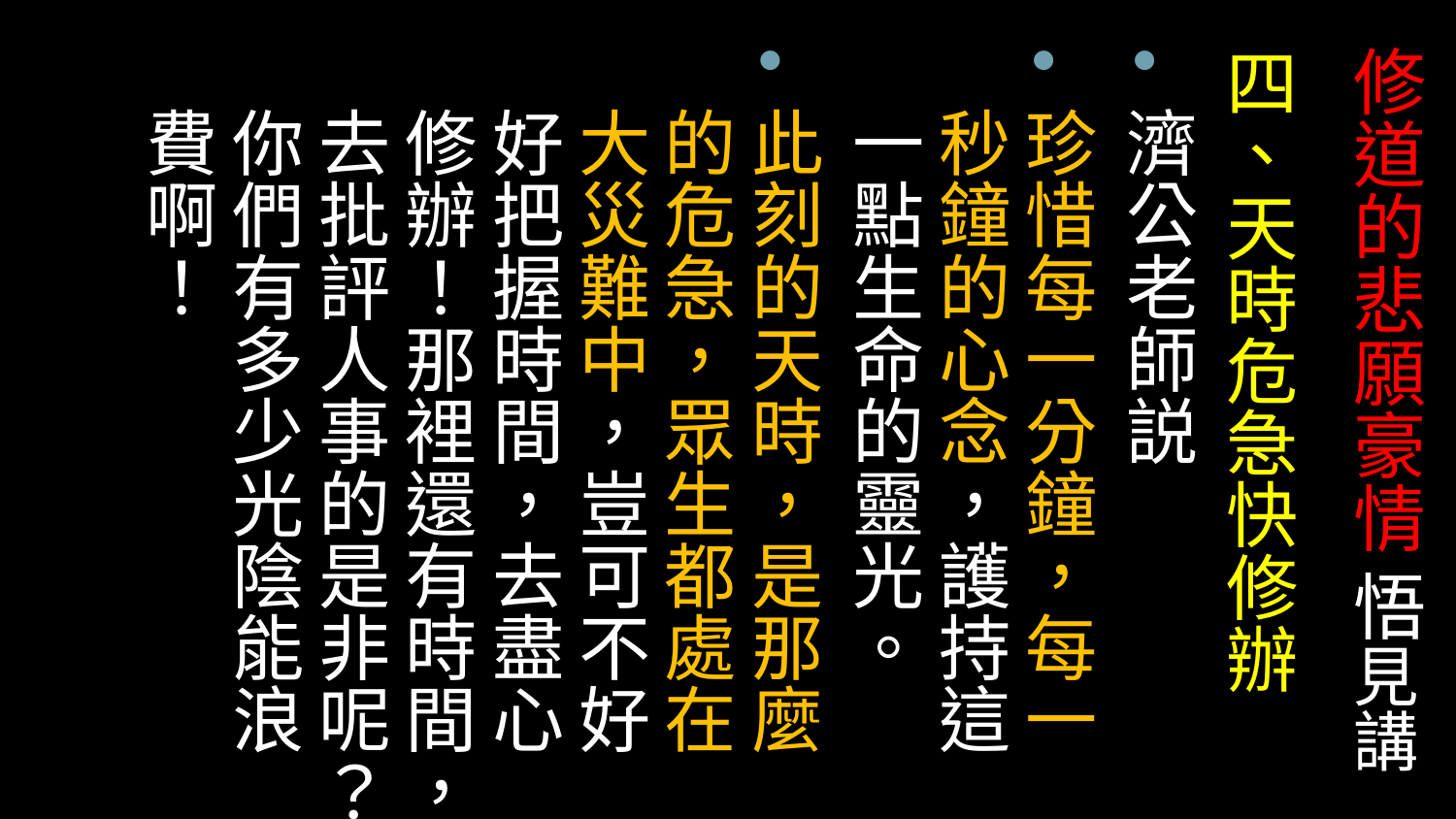

# 修道的悲願豪情 悟見講
四、天時危急快修辦
濟公老師説
珍惜每一分鐘，每一秒鐘的心念，護持這一點生命的靈光。
此刻的天時，是那麼的危急，眾生都處在大災難中，豈可不好好把握時間，去盡心修辦！那裡還有時間，去批評人事的是非呢？你們有多少光陰能浪費啊！